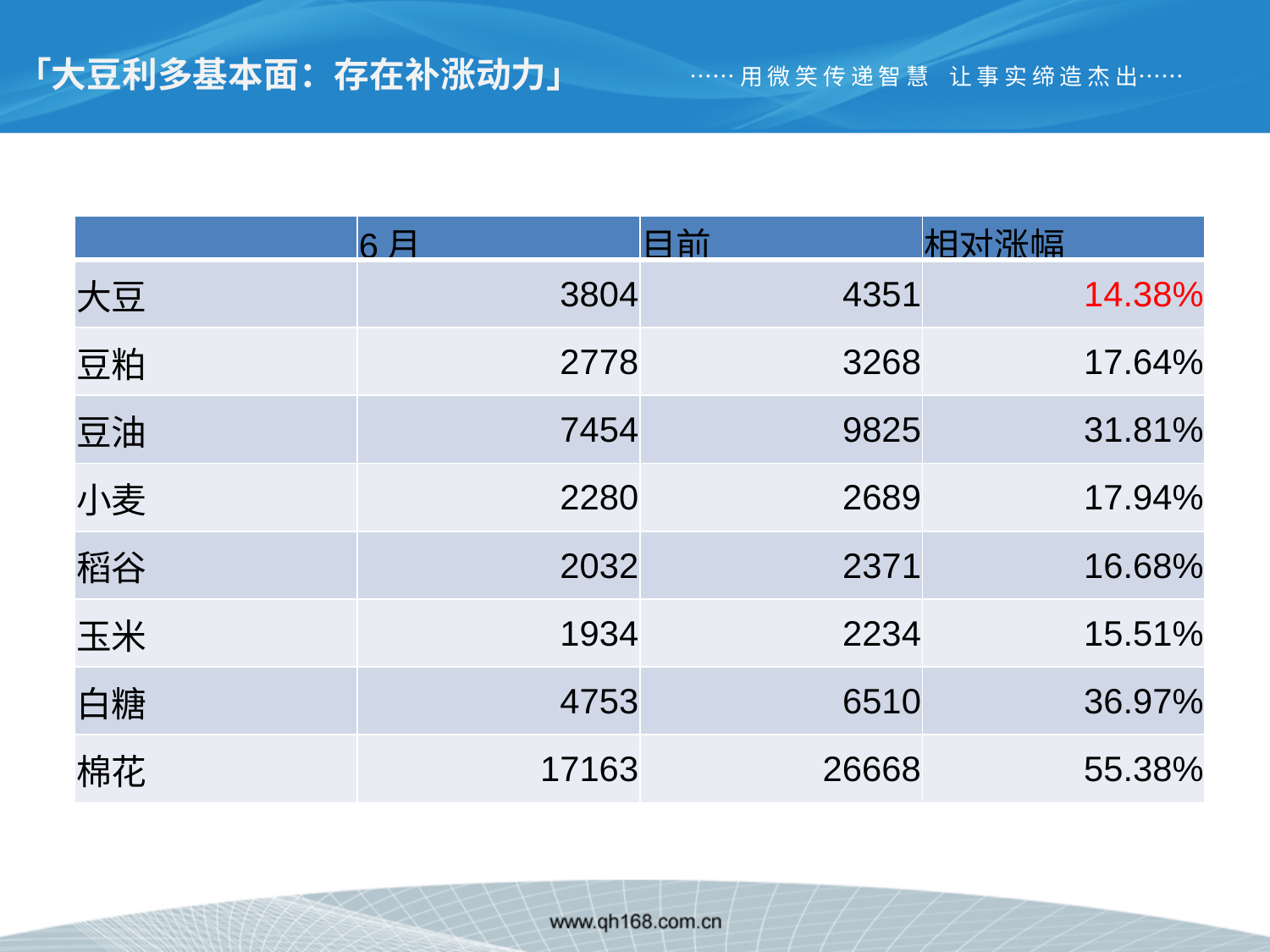

「大豆利多基本面：存在补涨动力」
……用 微 笑 传 递 智 慧    让 事 实 缔 造 杰 出……
|  | 6月 | 目前 | 相对涨幅 |
| --- | --- | --- | --- |
| 大豆 | 3804 | 4351 | 14.38% |
| 豆粕 | 2778 | 3268 | 17.64% |
| 豆油 | 7454 | 9825 | 31.81% |
| 小麦 | 2280 | 2689 | 17.94% |
| 稻谷 | 2032 | 2371 | 16.68% |
| 玉米 | 1934 | 2234 | 15.51% |
| 白糖 | 4753 | 6510 | 36.97% |
| 棉花 | 17163 | 26668 | 55.38% |